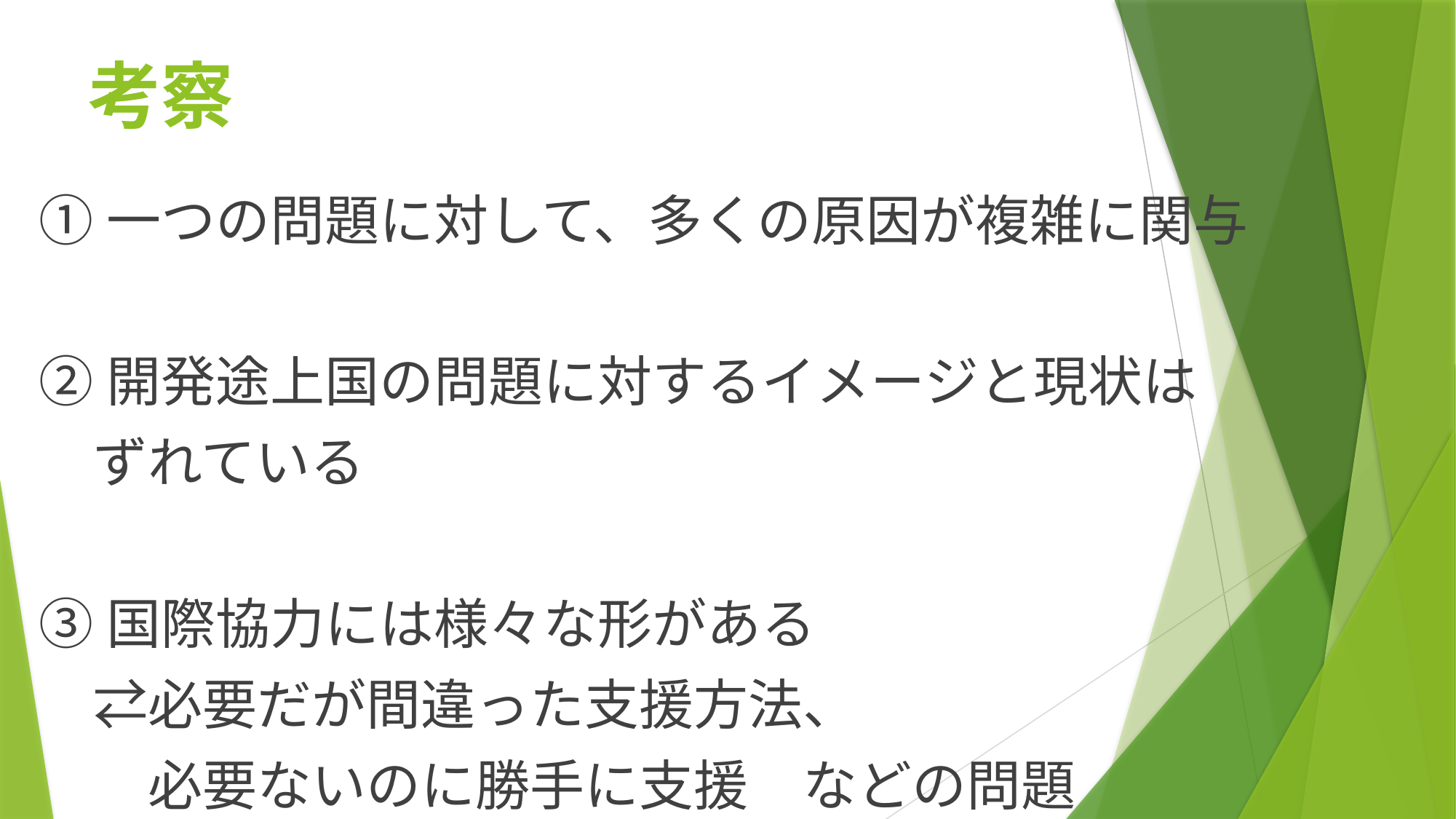

# 考察
①一つの問題に対して、多くの原因が複雑に関与

②開発途上国の問題に対するイメージと現状は
　ずれている

③国際協力には様々な形がある
　⇄必要だが間違った支援方法、
　　必要ないのに勝手に支援　などの問題